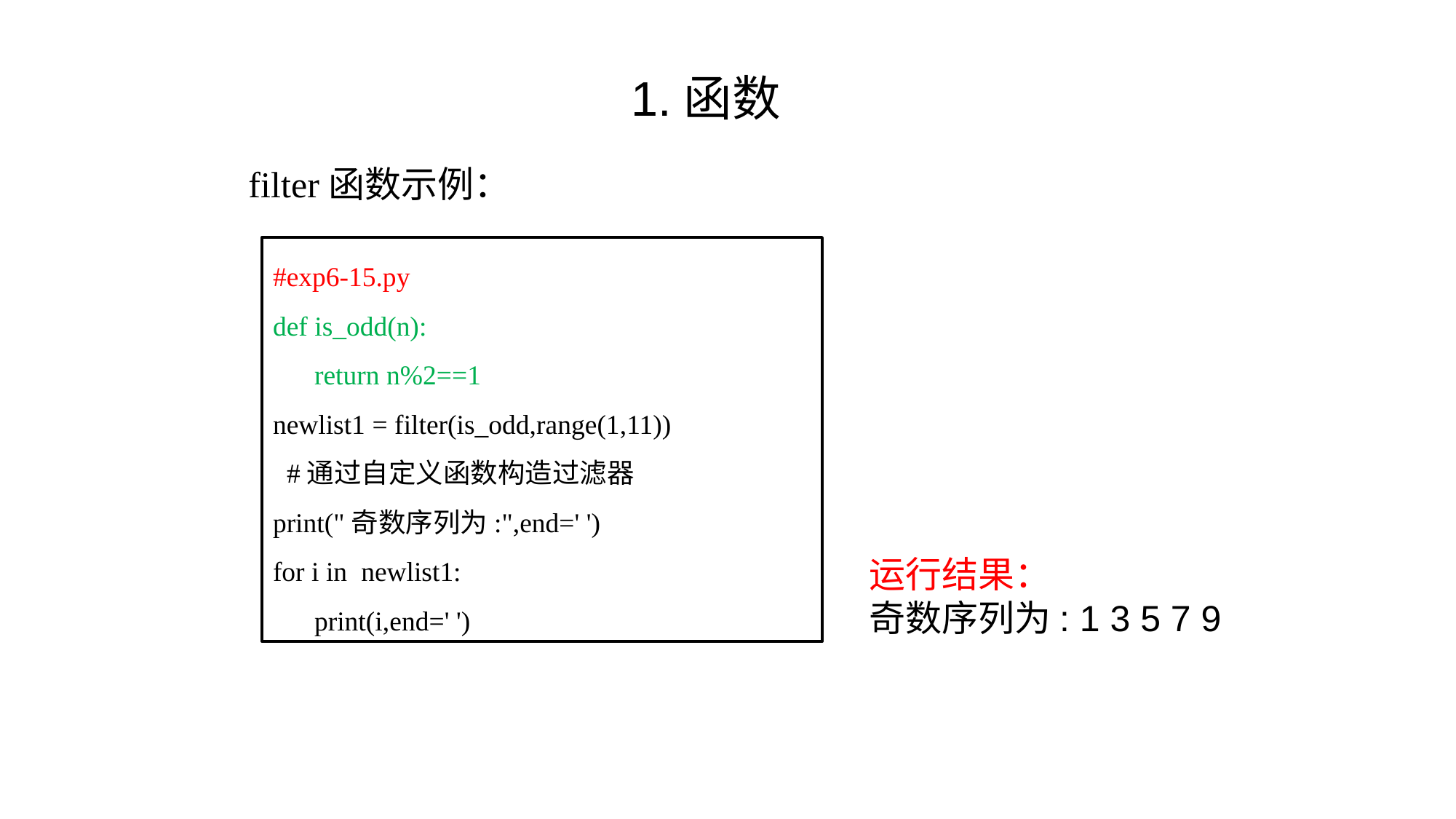

# 1.函数
filter函数示例：
#exp6-15.py
def is_odd(n):
      return n%2==1
newlist1 = filter(is_odd,range(1,11))
  #通过自定义函数构造过滤器
print("奇数序列为:",end=' ')
for i in  newlist1:
      print(i,end=' ')
运行结果：
奇数序列为: 1 3 5 7 9